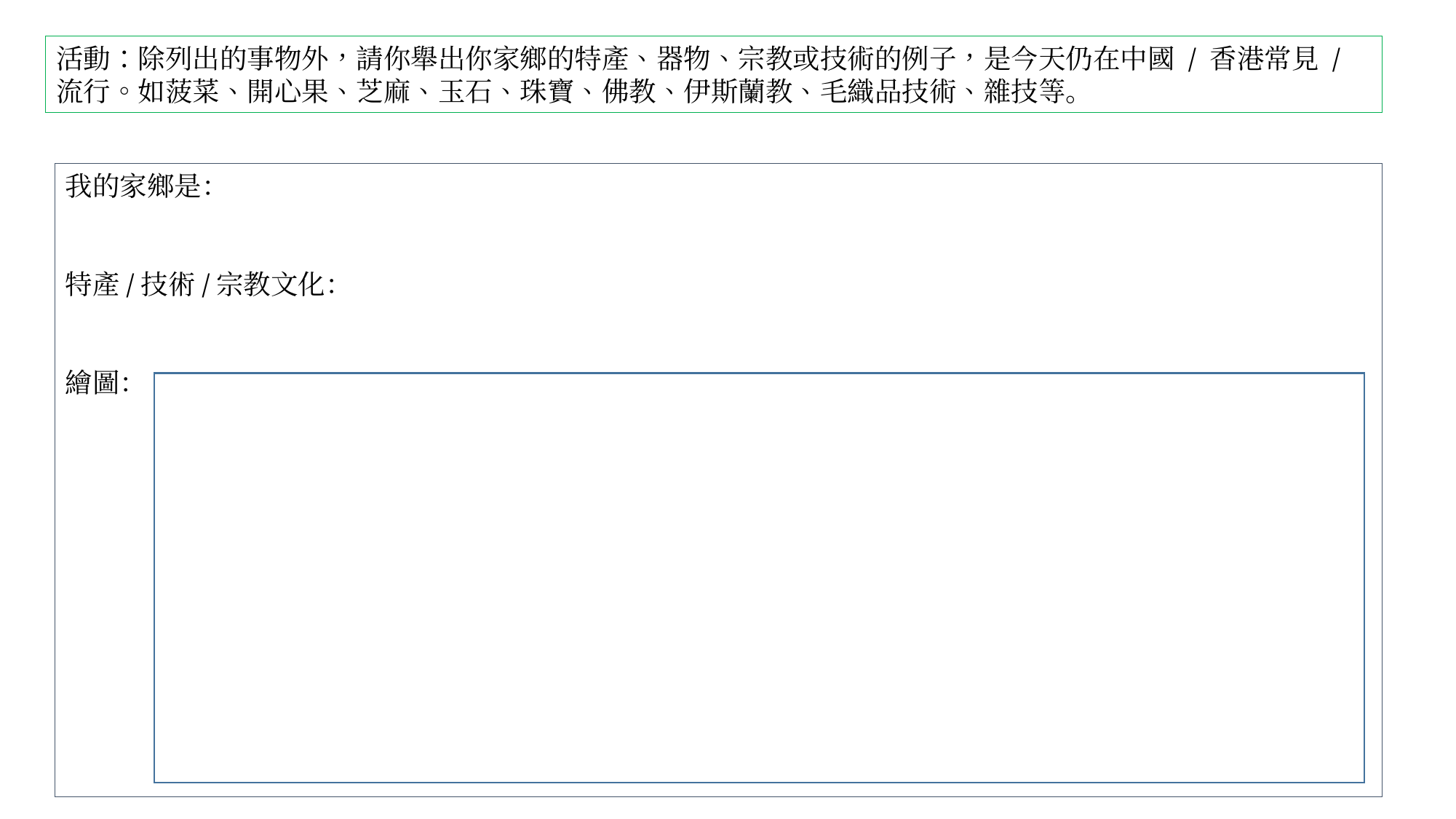

活動：除列出的事物外，請你舉出你家鄉的特產、器物、宗教或技術的例子，是今天仍在中國 / 香港常見 / 流行。如菠菜、開心果、芝麻、玉石、珠寶、佛教、伊斯蘭教、毛織品技術、雜技等。
我的家鄉是：

特產/技術/宗教文化：

繪圖：